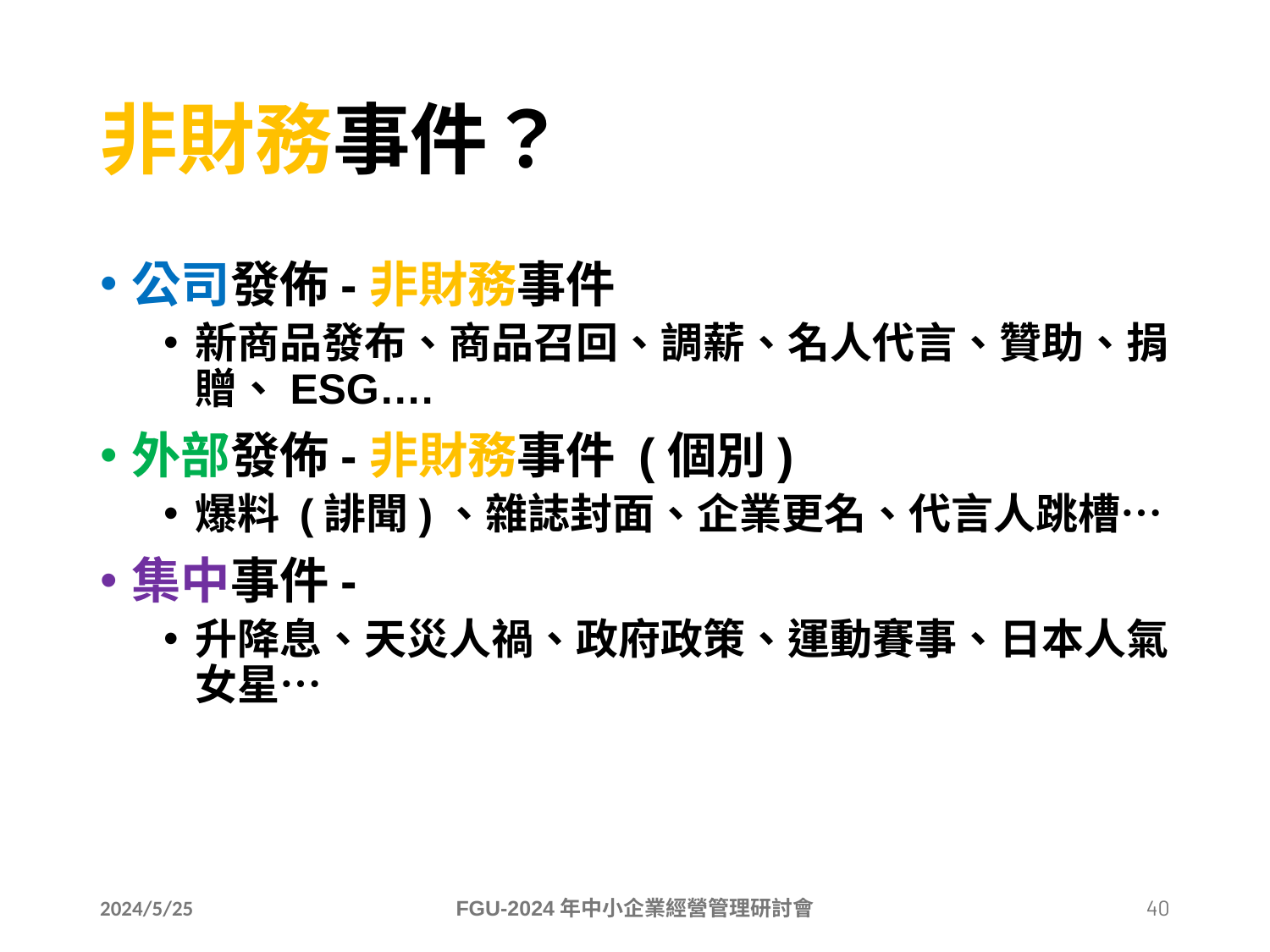

# 非財務事件？
公司發佈-非財務事件
新商品發布、商品召回、調薪、名人代言、贊助、捐贈、ESG….
外部發佈-非財務事件 (個別)
爆料 (誹聞)、雜誌封面、企業更名、代言人跳槽…
集中事件-
升降息、天災人禍、政府政策、運動賽事、日本人氣女星…
2024/5/25
FGU-2024年中小企業經營管理研討會
40